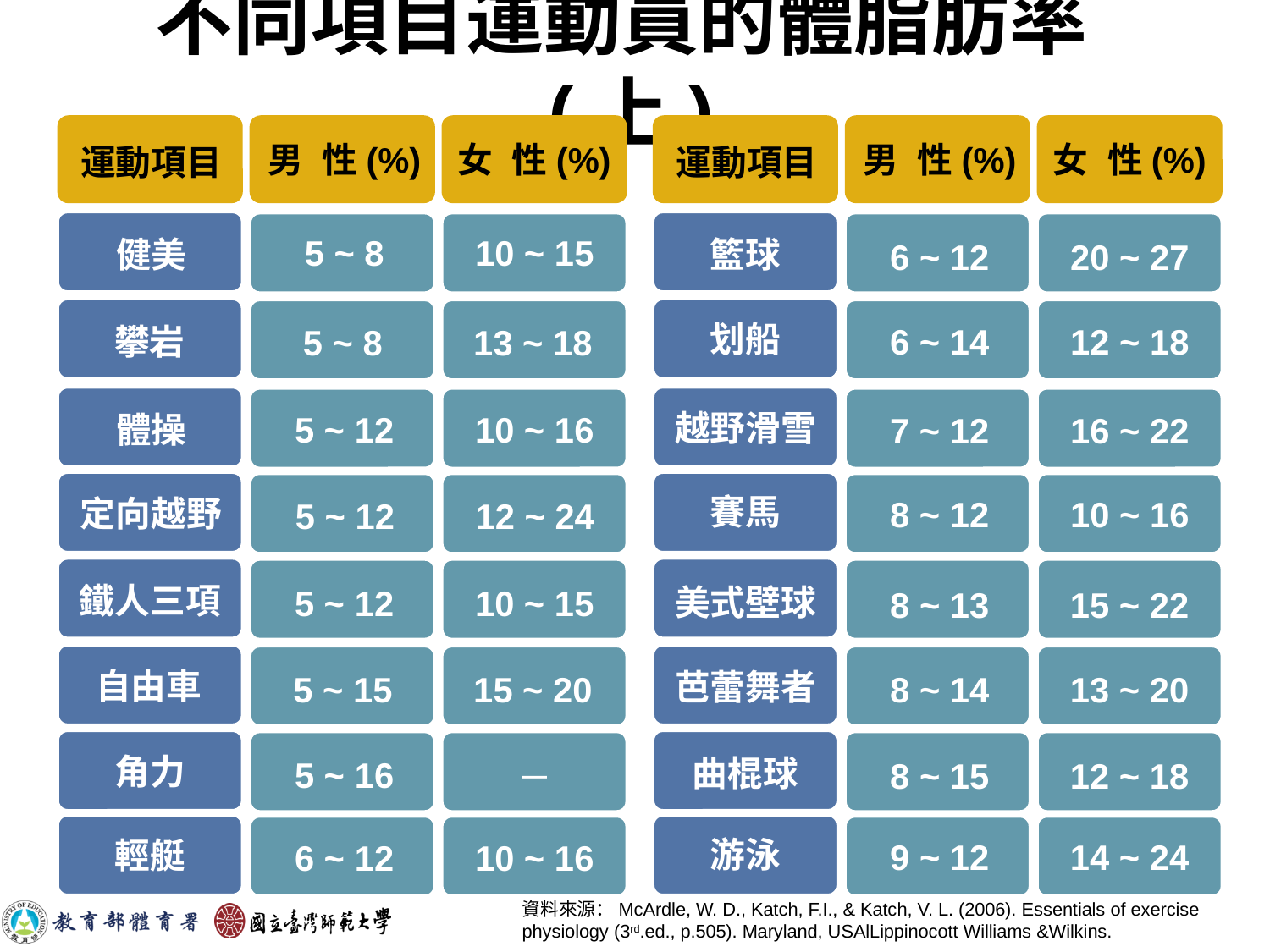

# 不同項目運動員的體脂肪率(上)

男  性(%)
女  性(%)

男  性(%)

女  性(%)

運動項目
運動項目
5 ~ 8
10 ~ 15
健美
籃球
6 ~ 12
20 ~ 27
划船
攀岩
6 ~ 14
12 ~ 18
5 ~ 8
13 ~ 18
越野滑雪
體操
5 ~ 12
10 ~ 16
7 ~ 12
16 ~ 22
賽馬
定向越野
8 ~ 12
10 ~ 16
5 ~ 12
12 ~ 24
鐵人三項
美式壁球
5 ~ 12
10 ~ 15
8 ~ 13
15 ~ 22
自由車
芭蕾舞者
5 ~ 15
15 ~ 20
8 ~ 14
13 ~ 20
角力
曲棍球
5 ~ 16
─
8 ~ 15
12 ~ 18
游泳
輕艇
9 ~ 12
14 ~ 24
6 ~ 12
10 ~ 16
資料來源：McArdle, W. D., Katch, F.I., & Katch, V. L. (2006). Essentials of exercise physiology (3rd.ed., p.505). Maryland, USAlLippinocott Williams &Wilkins.